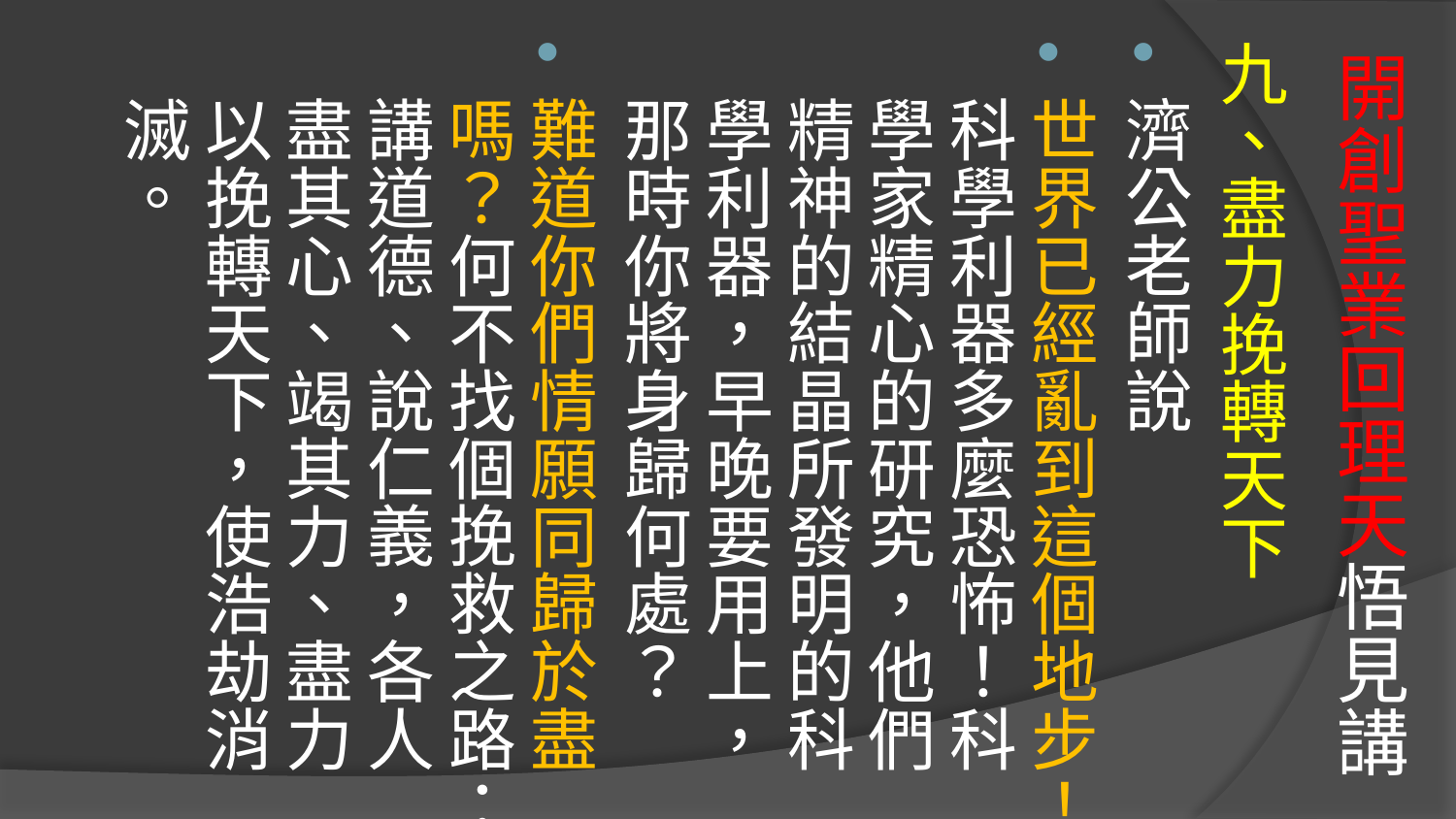

九、盡力挽轉天下
濟公老師說
世界已經亂到這個地步！科學利器多麼恐怖！科學家精心的研究，他們精神的結晶所發明的科學利器，早晚要用上，那時你將身歸何處？
難道你們情願同歸於盡嗎？何不找個挽救之路：講道德、說仁義，各人盡其心、竭其力、盡力以挽轉天下，使浩劫消滅。

# 開創聖業回理天悟見講